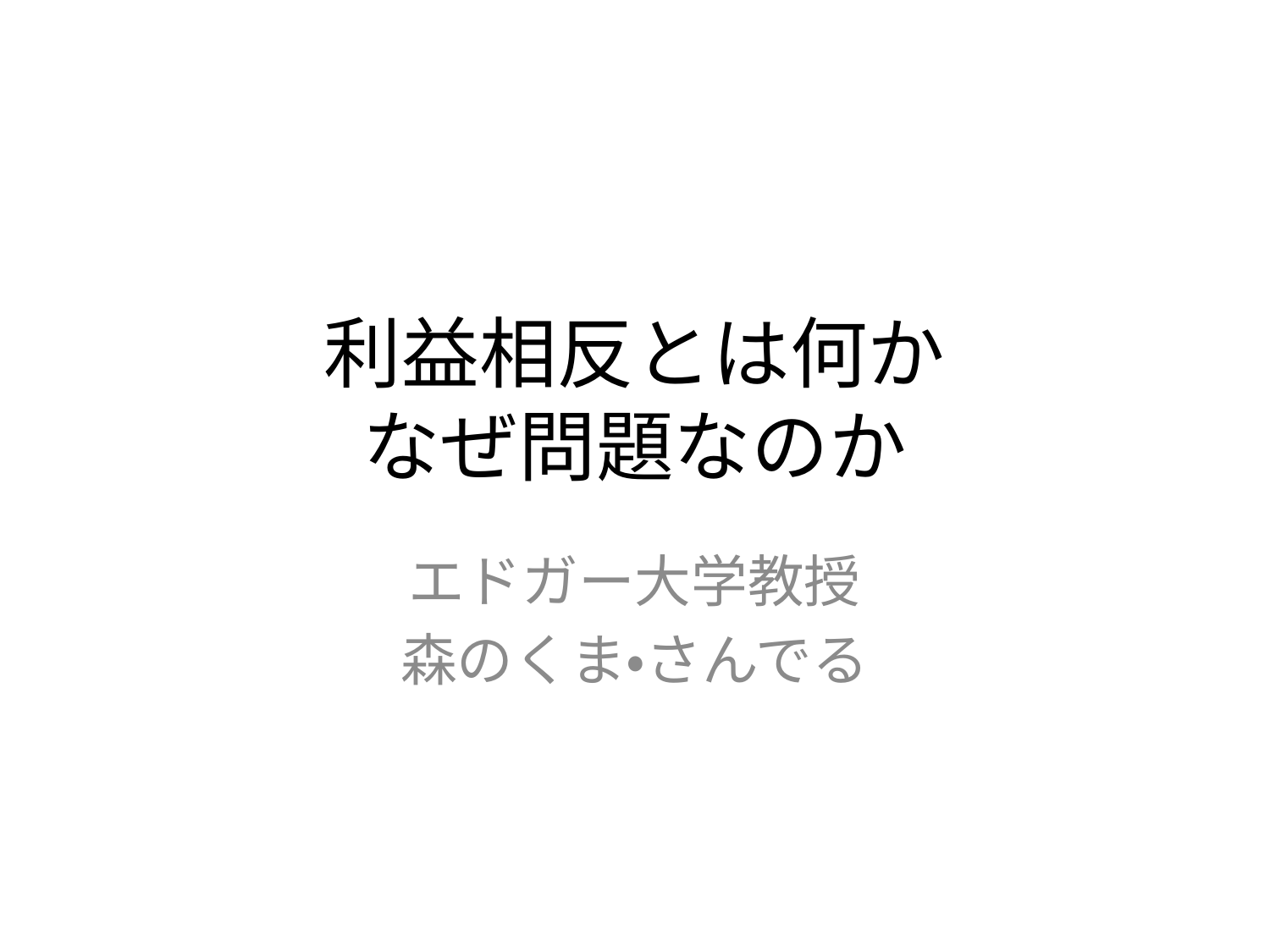

# 利益相反とは何か なぜ問題なのか
エドガー大学教授
森のくま・さんでる